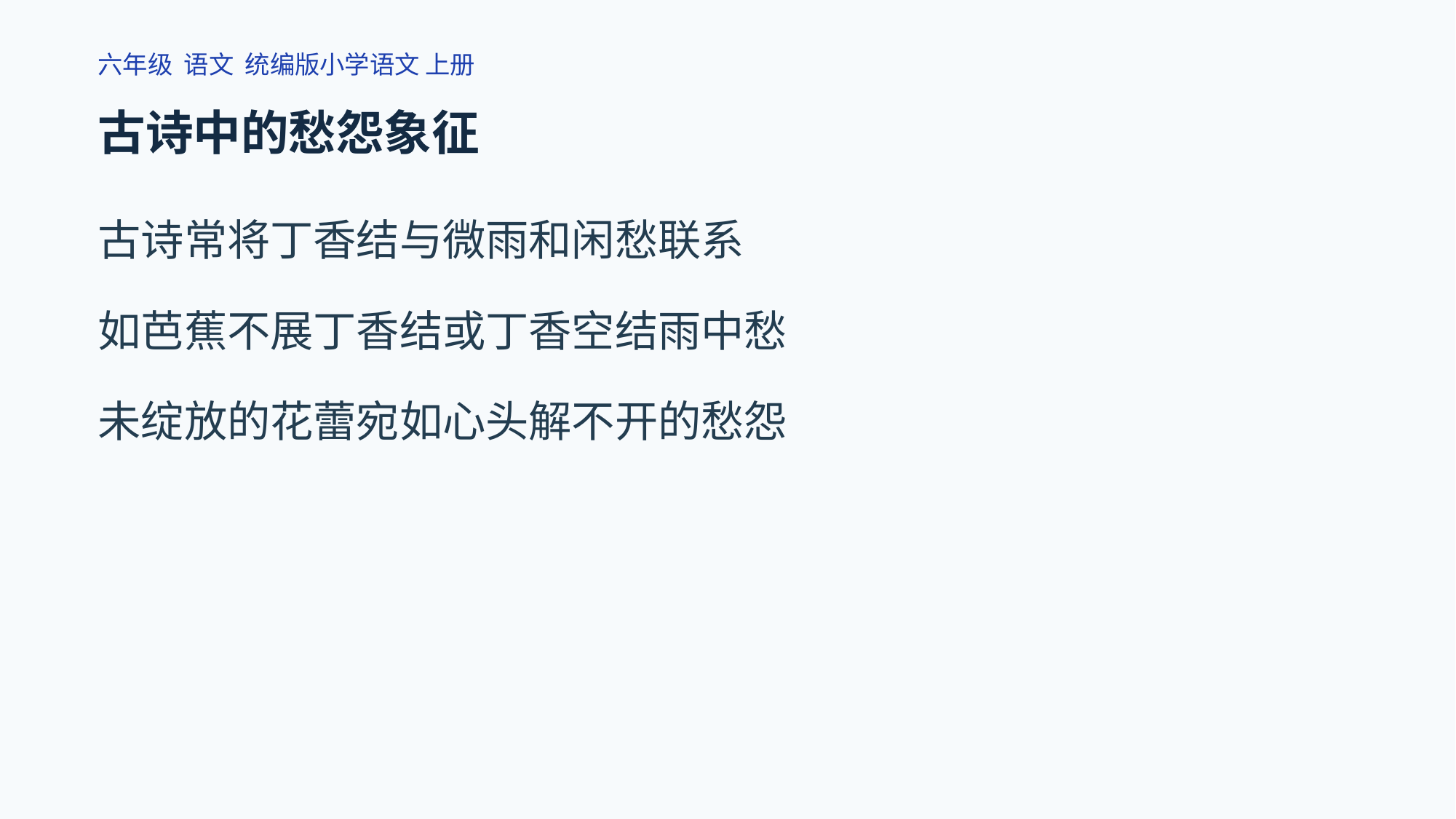

六年级  语文  统编版小学语文 上册
古诗中的愁怨象征
古诗常将丁香结与微雨和闲愁联系
如芭蕉不展丁香结或丁香空结雨中愁
未绽放的花蕾宛如心头解不开的愁怨